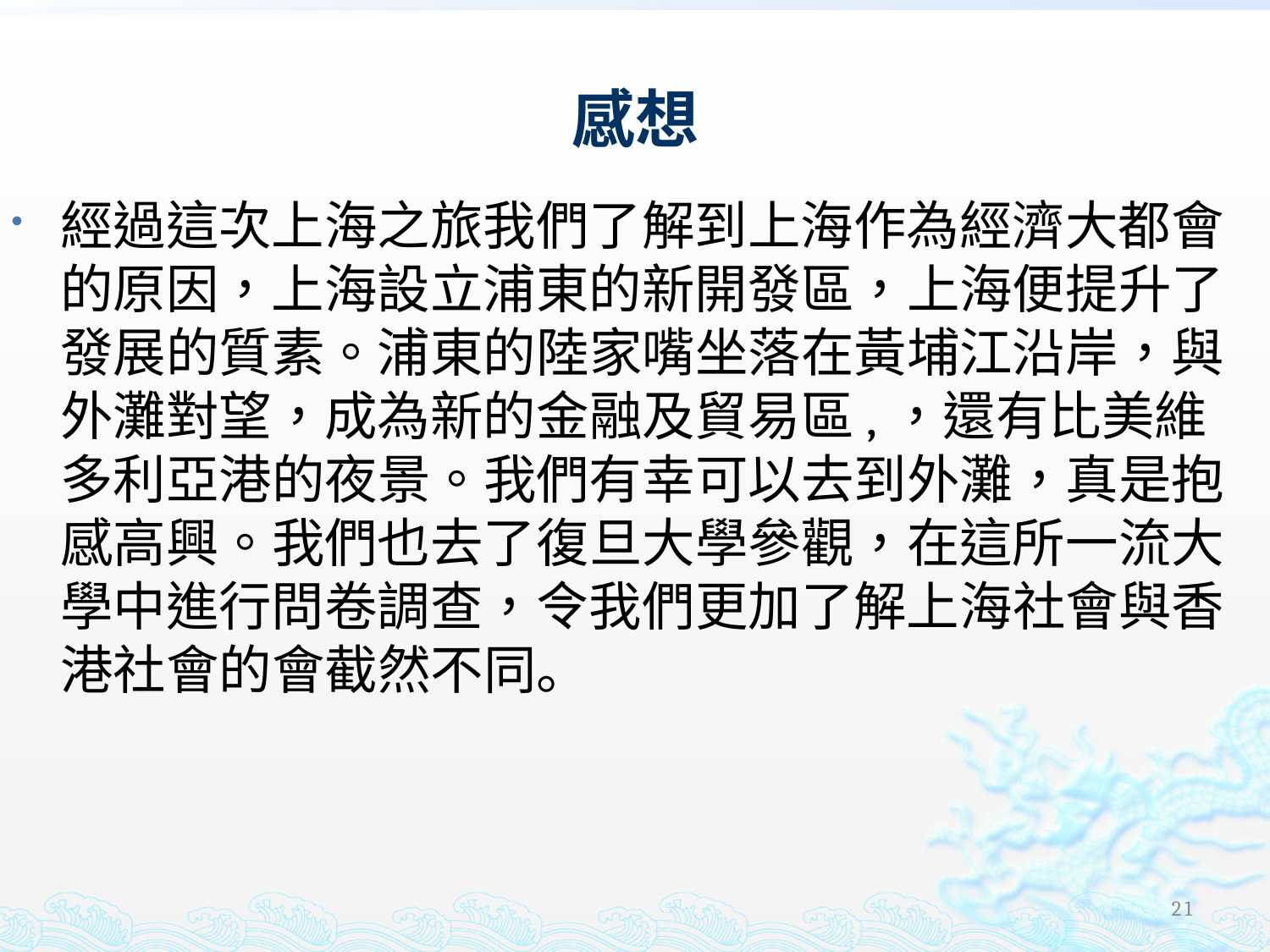

# 感想
經過這次上海之旅我們了解到上海作為經濟大都會的原因，上海設立浦東的新開發區，上海便提升了發展的質素。浦東的陸家嘴坐落在黃埔江沿岸，與外灘對望，成為新的金融及貿易區,，還有比美維多利亞港的夜景。我們有幸可以去到外灘，真是抱感高興。我們也去了復旦大學參觀，在這所一流大學中進行問卷調查，令我們更加了解上海社會與香港社會的會截然不同。
21